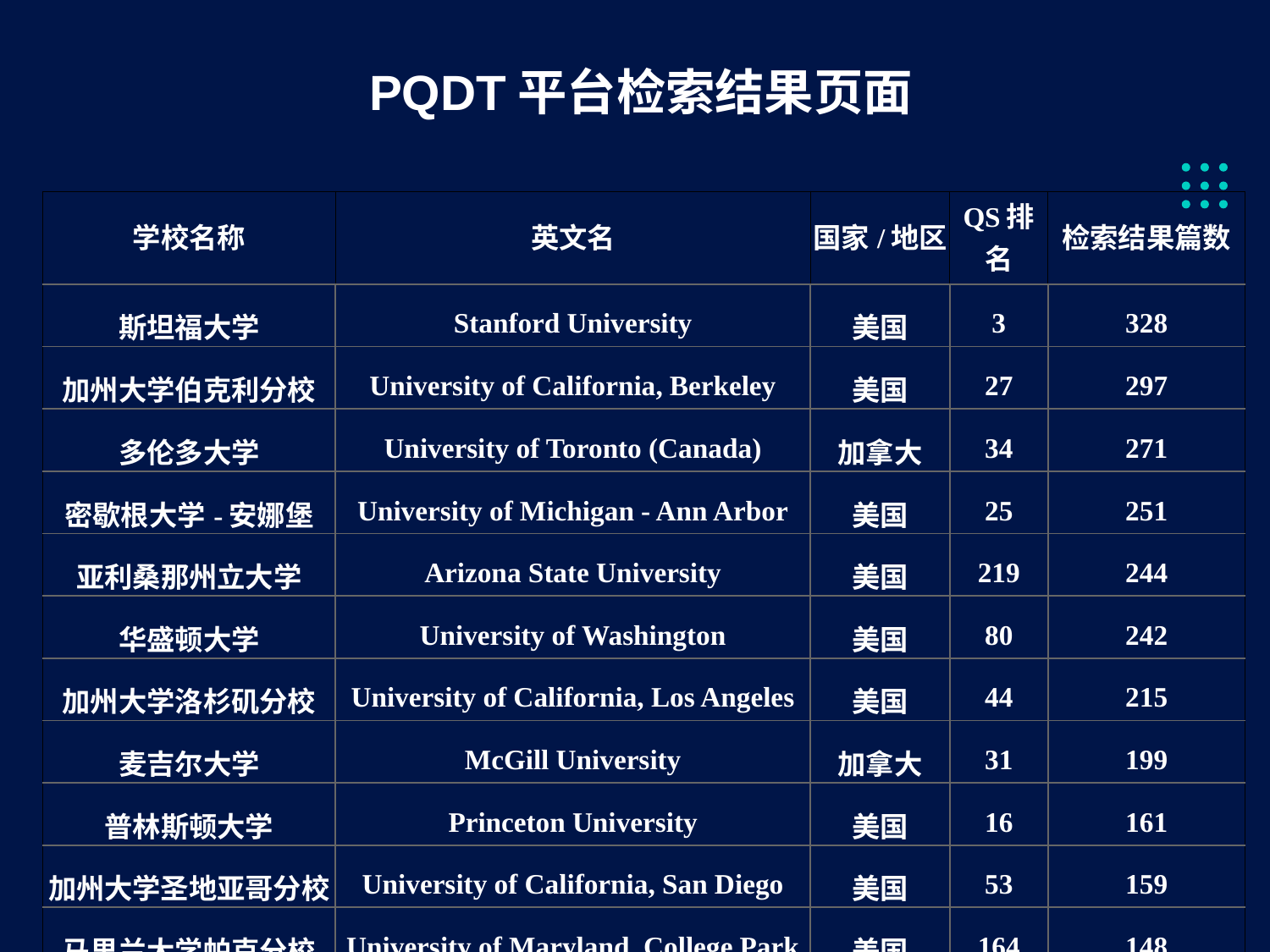

# PQDT平台检索结果页面
| 学校名称 | 英文名 | 国家/地区 | QS排名 | 检索结果篇数 |
| --- | --- | --- | --- | --- |
| 斯坦福大学 | Stanford University | 美国 | 3 | 328 |
| 加州大学伯克利分校 | University of California, Berkeley | 美国 | 27 | 297 |
| 多伦多大学 | University of Toronto (Canada) | 加拿大 | 34 | 271 |
| 密歇根大学-安娜堡 | University of Michigan - Ann Arbor | 美国 | 25 | 251 |
| 亚利桑那州立大学 | Arizona State University | 美国 | 219 | 244 |
| 华盛顿大学 | University of Washington | 美国 | 80 | 242 |
| 加州大学洛杉矶分校 | University of California, Los Angeles | 美国 | 44 | 215 |
| 麦吉尔大学 | McGill University | 加拿大 | 31 | 199 |
| 普林斯顿大学 | Princeton University | 美国 | 16 | 161 |
| 加州大学圣地亚哥分校 | University of California, San Diego | 美国 | 53 | 159 |
| 马里兰大学帕克分校 | University of Maryland, College Park | 美国 | 164 | 148 |
| 东北大学 | Northeastern University | 中国 | 388 | 146 |